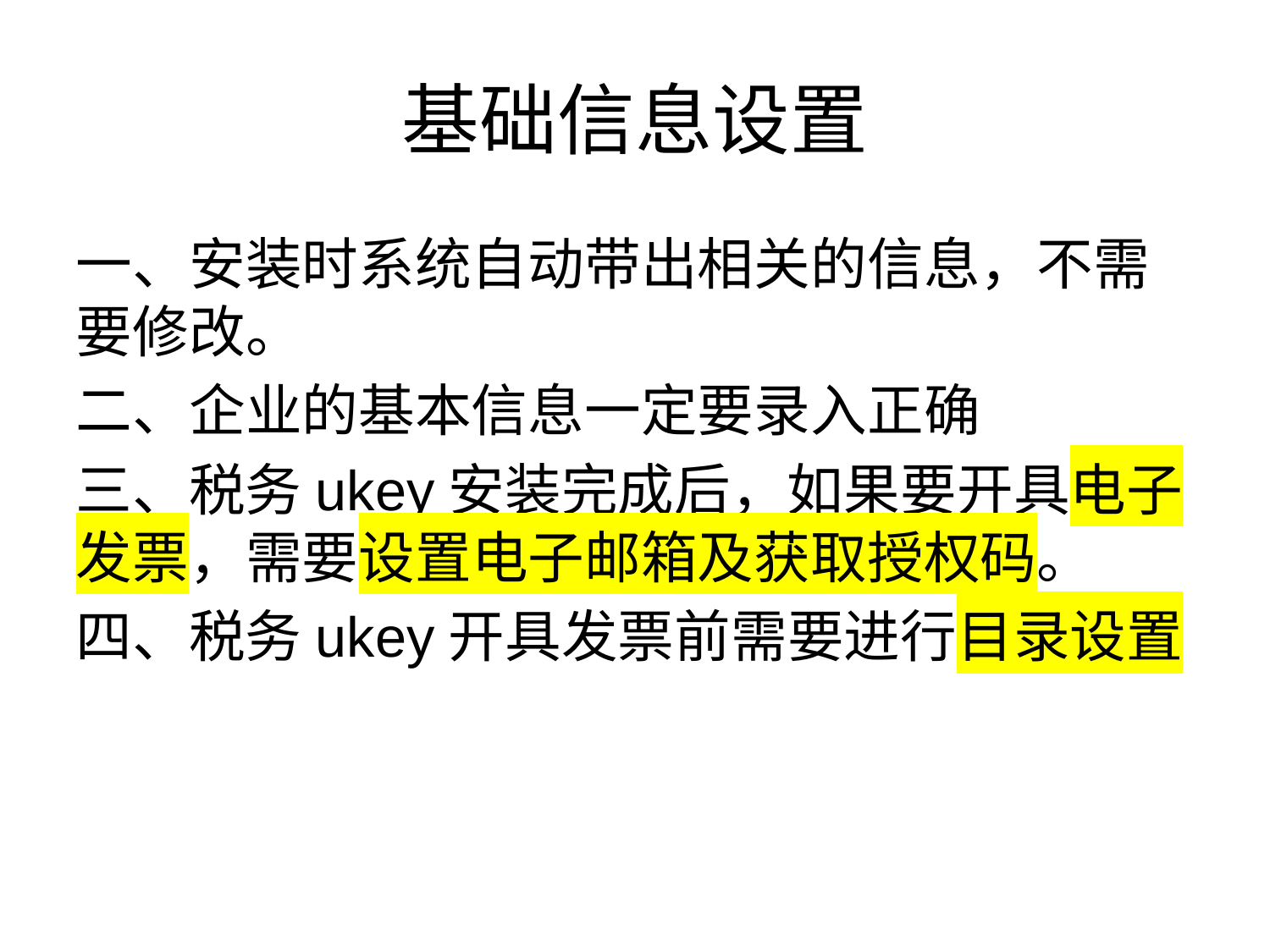

# 基础信息设置
一、安装时系统自动带出相关的信息，不需要修改。
二、企业的基本信息一定要录入正确
三、税务ukey安装完成后，如果要开具电子发票，需要设置电子邮箱及获取授权码。
四、税务ukey开具发票前需要进行目录设置